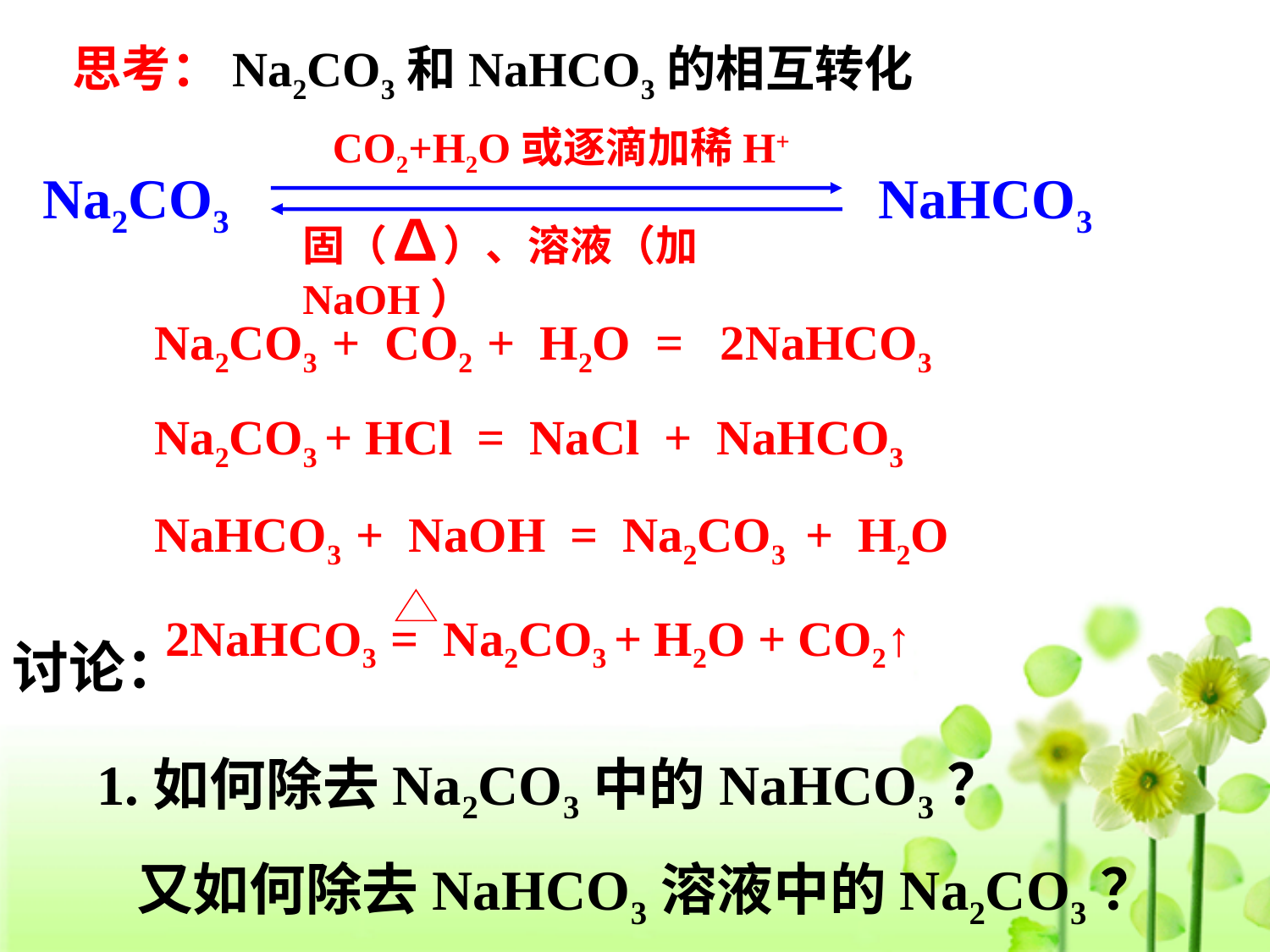

思考：Na2CO3和NaHCO3的相互转化
CO2+H2O或逐滴加稀H+
Na2CO3
NaHCO3

固（∆）、溶液（加NaOH）

Na2CO3  +  CO2  +  H2O  =   2NaHCO3
Na2CO3 + HCl  =  NaCl  +  NaHCO3
NaHCO3  +  NaOH  =  Na2CO3  +  H2O

2NaHCO3  =  Na2CO3 + H2O + CO2↑
讨论：
1.如何除去Na2CO3中的NaHCO3？
  又如何除去NaHCO3溶液中的Na2CO3？